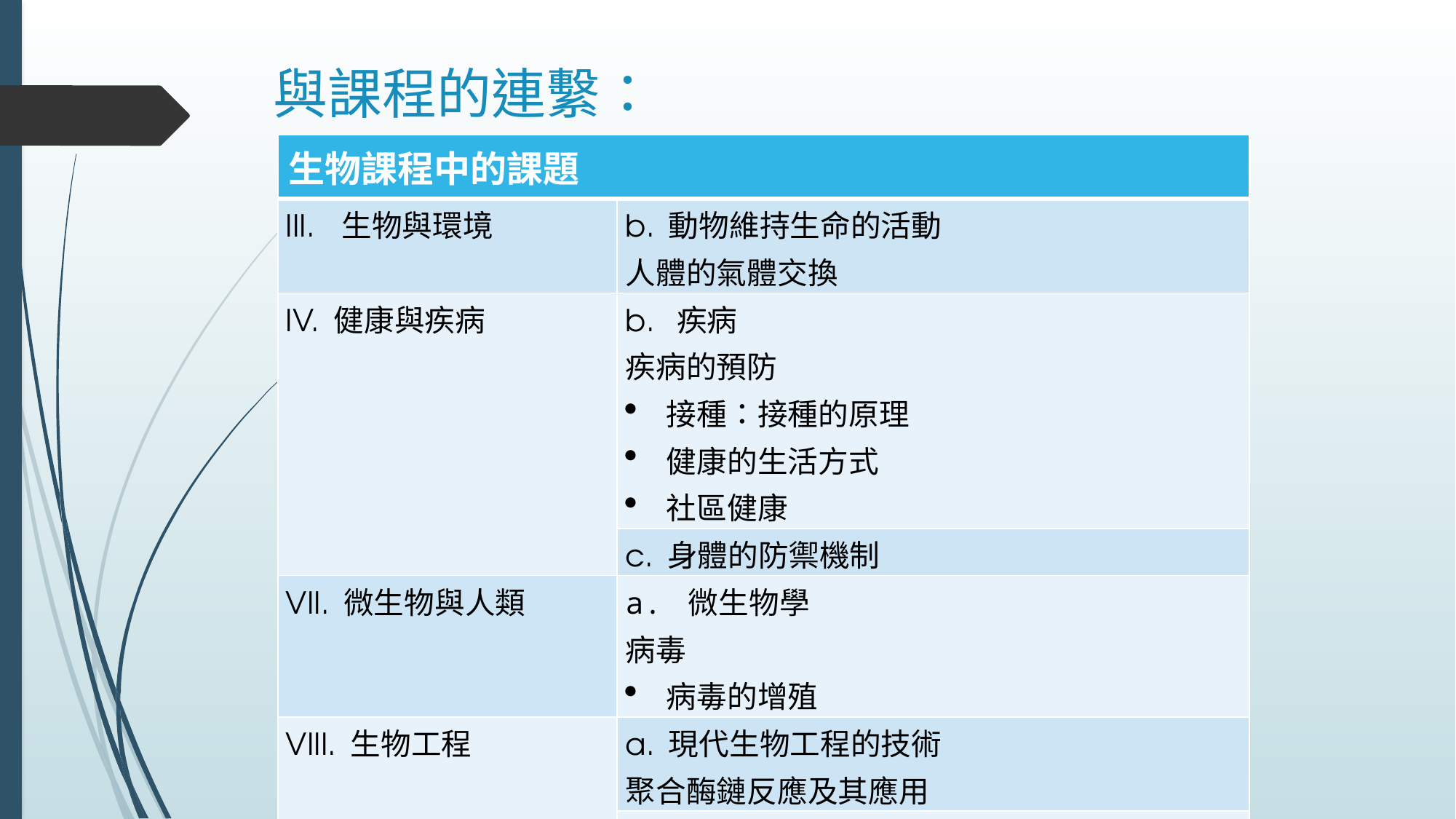

# 與課程的連繫：
| 生物課程中的課題 |  |
| --- | --- |
| III. 生物與環境 | b. 動物維持生命的活動 人體的氣體交換 |
| IV. 健康與疾病 | b. 疾病 疾病的預防 接種：接種的原理 健康的生活方式 社區健康 |
|  | c. 身體的防禦機制 |
| VII. 微生物與人類 | a. 微生物學 病毒 病毒的增殖 |
| VIII. 生物工程 | a. 現代生物工程的技術 聚合酶鏈反應及其應用 |
|  | b. 生物工程的應用 醫療藥品的生產（例如疫苗） |